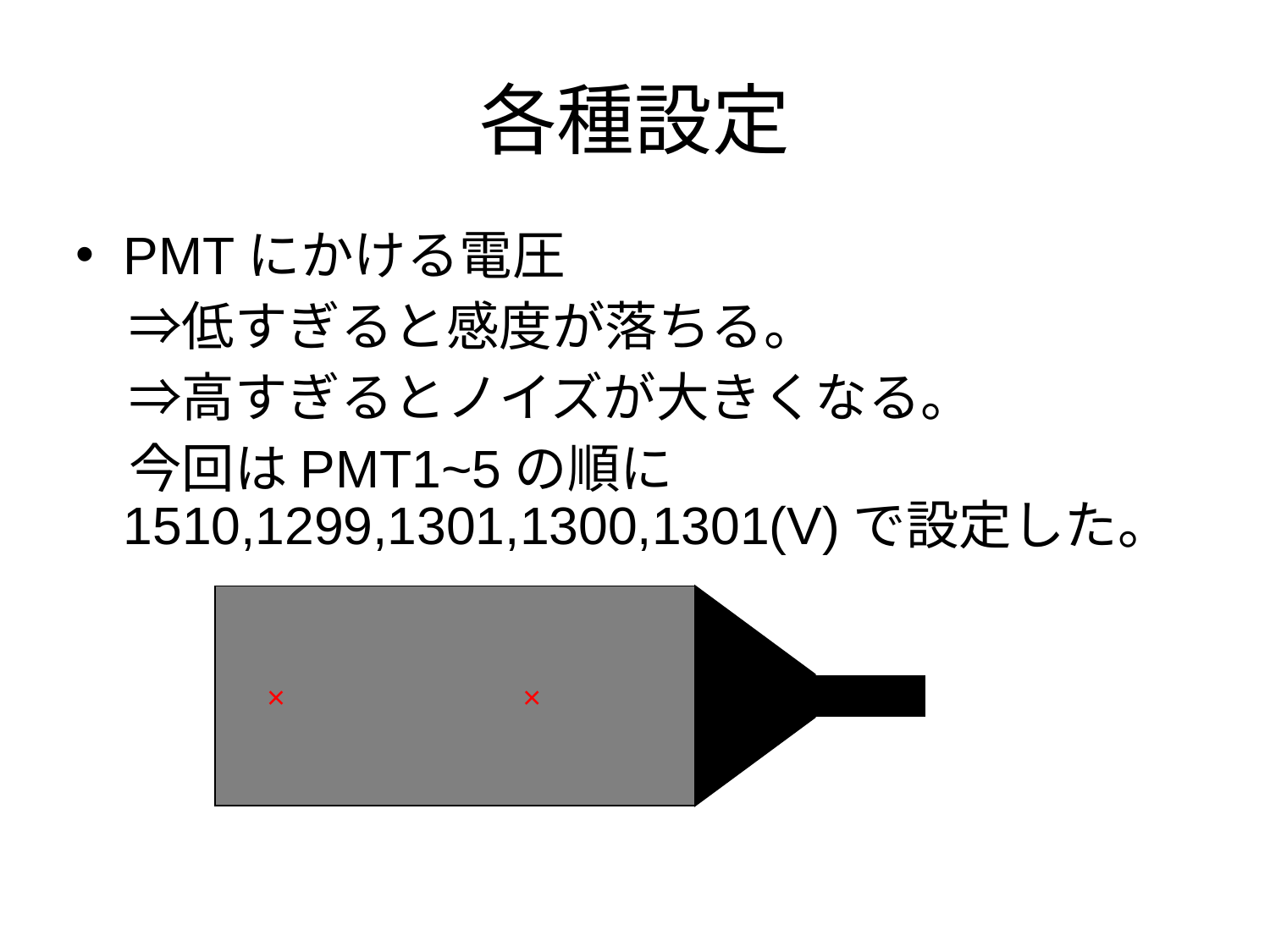

# 各種設定
PMTにかける電圧
　⇒低すぎると感度が落ちる。
　⇒高すぎるとノイズが大きくなる。
　今回はPMT1~5の順に1510,1299,1301,1300,1301(V)で設定した。
　×　　　　　　　×　　　　　　　　×